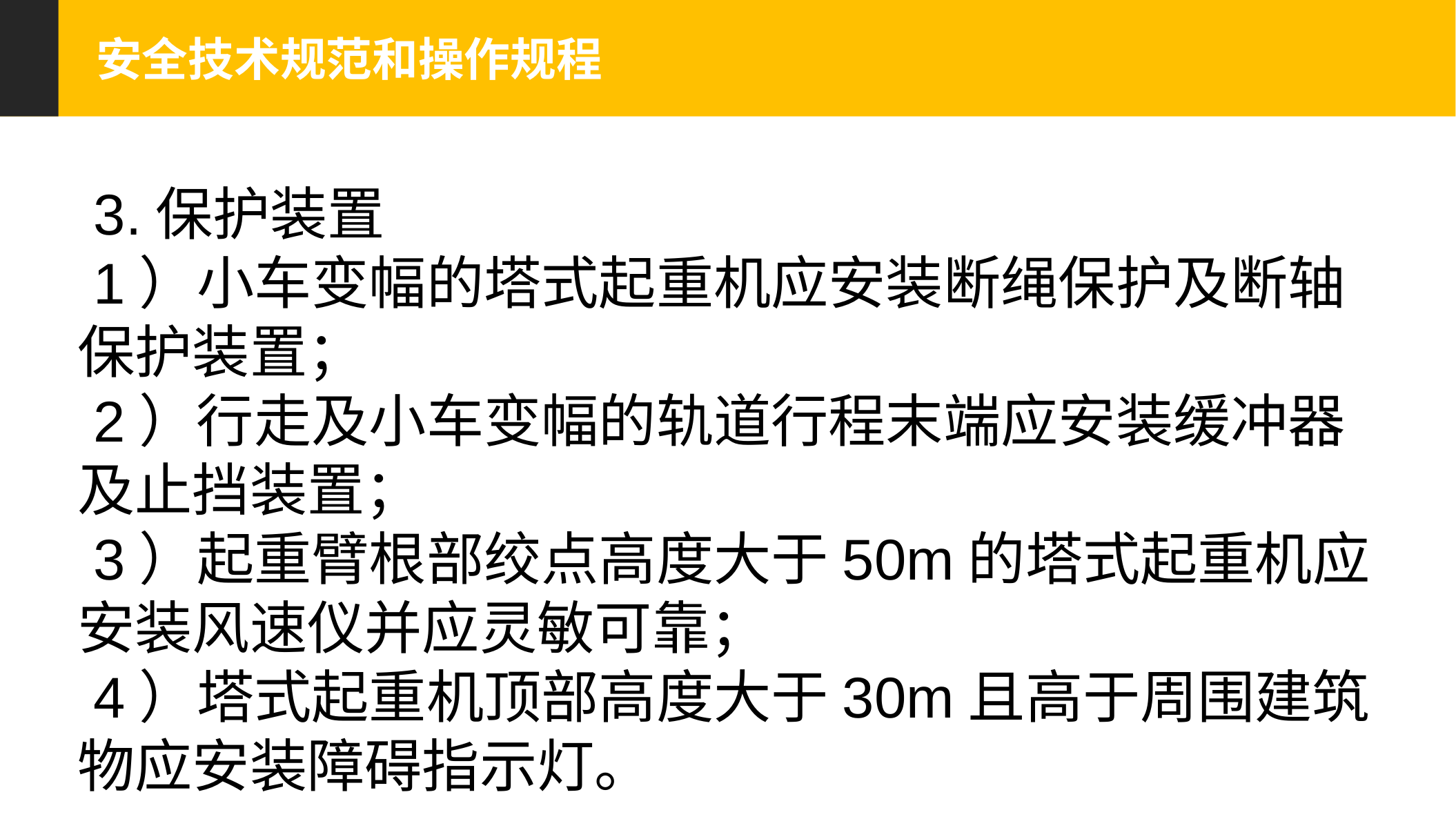

安全技术规范和操作规程
 3.保护装置
 1）小车变幅的塔式起重机应安装断绳保护及断轴保护装置；
 2）行走及小车变幅的轨道行程末端应安装缓冲器及止挡装置；
 3）起重臂根部绞点高度大于50m的塔式起重机应安装风速仪并应灵敏可靠；
 4）塔式起重机顶部高度大于30m且高于周围建筑物应安装障碍指示灯。